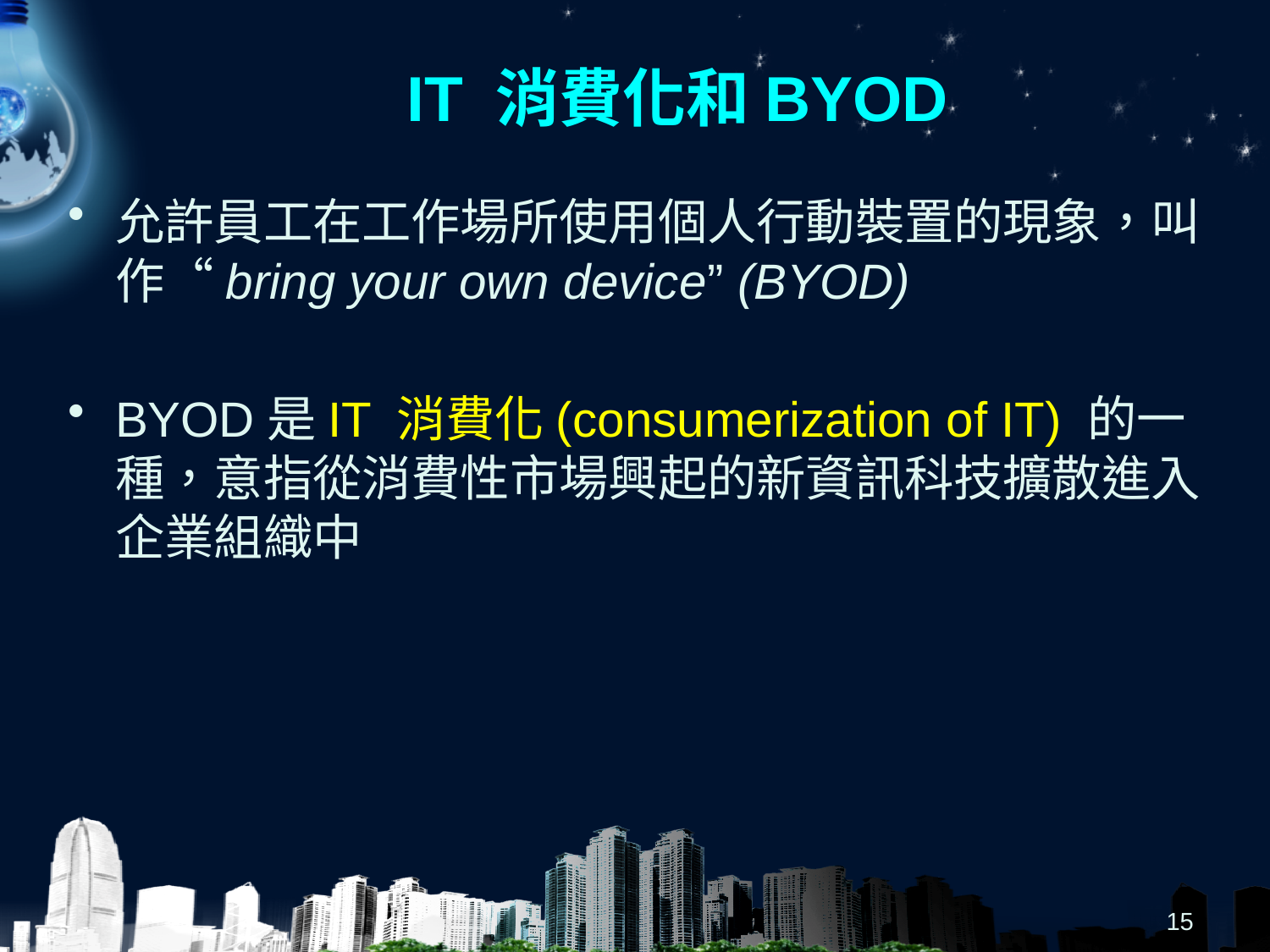

# IT 消費化和BYOD
允許員工在工作場所使用個人行動裝置的現象，叫作“bring your own device” (BYOD)

BYOD是IT 消費化(consumerization of IT) 的一種，意指從消費性市場興起的新資訊科技擴散進入企業組織中
15